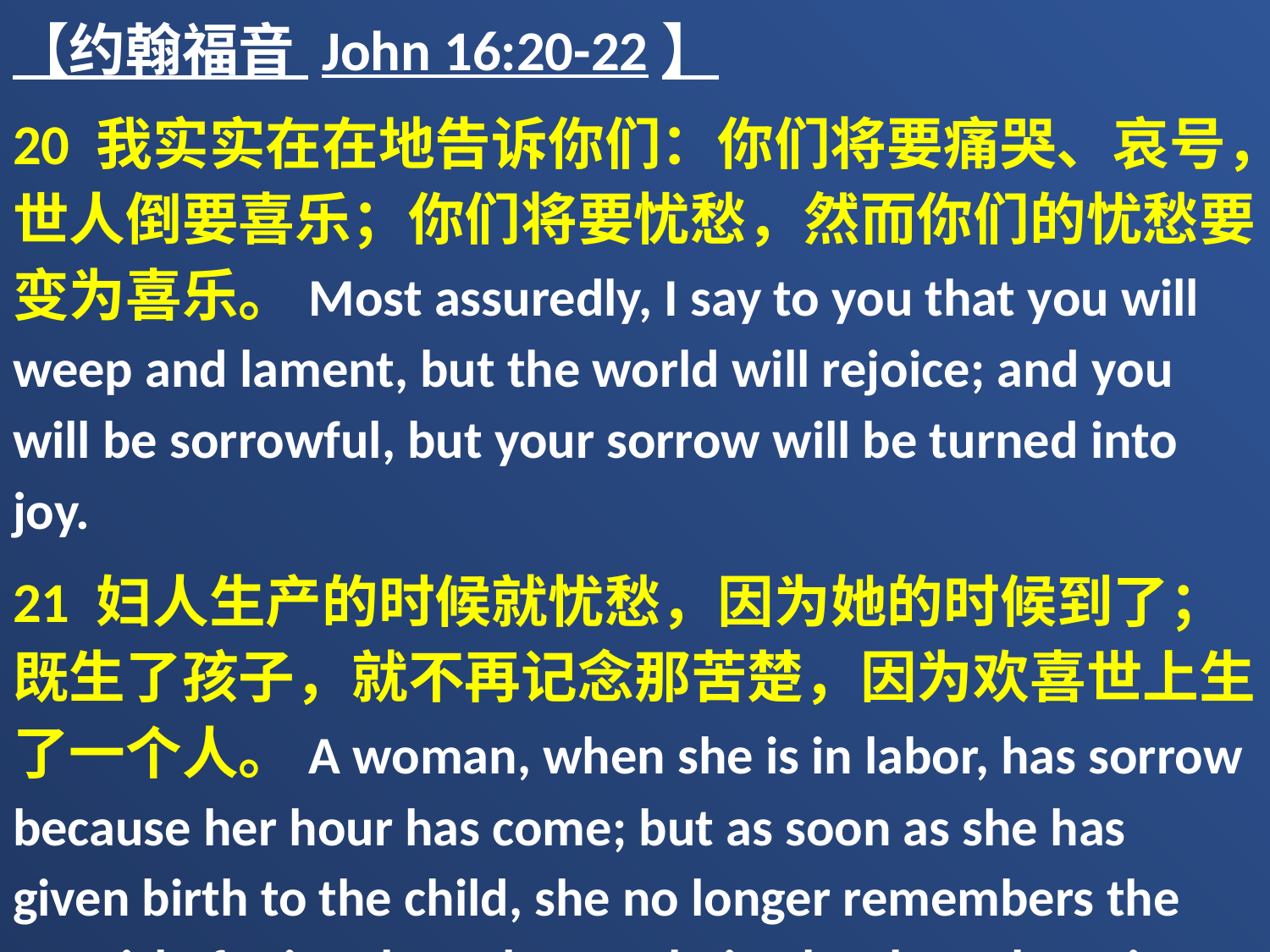

【约翰福音 John 16:20-22】
20 我实实在在地告诉你们：你们将要痛哭、哀号，世人倒要喜乐；你们将要忧愁，然而你们的忧愁要变为喜乐。Most assuredly, I say to you that you will weep and lament, but the world will rejoice; and you will be sorrowful, but your sorrow will be turned into joy.
21 妇人生产的时候就忧愁，因为她的时候到了；既生了孩子，就不再记念那苦楚，因为欢喜世上生了一个人。A woman, when she is in labor, has sorrow because her hour has come; but as soon as she has given birth to the child, she no longer remembers the anguish, for joy that a human being has been born into the world.